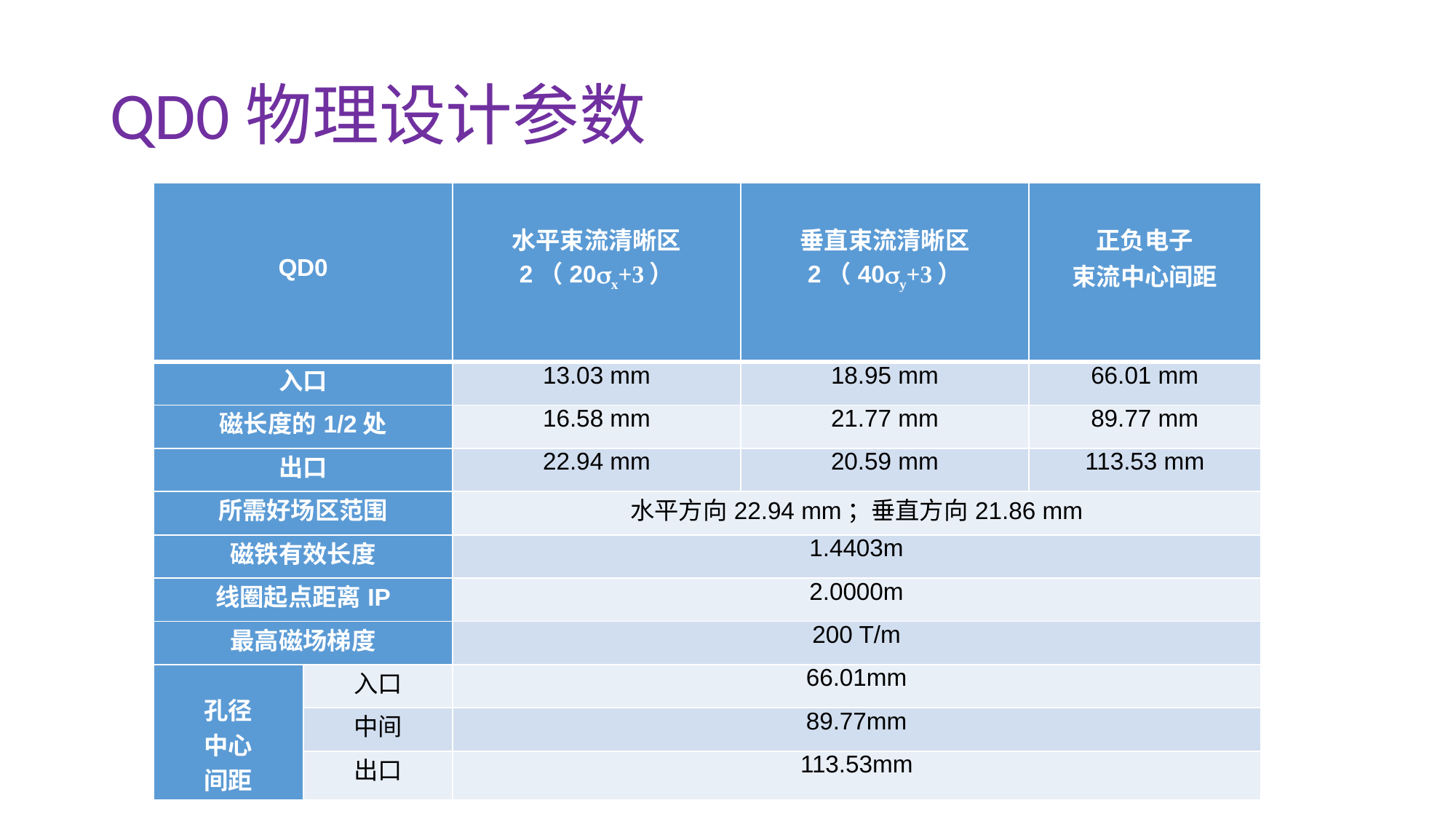

# QD0物理设计参数
| QD0 |  | 水平束流清晰区 2（20σx+3） | 垂直束流清晰区 2（40σy+3） | 正负电子 束流中心间距 |
| --- | --- | --- | --- | --- |
| 入口 |  | 13.03 mm | 18.95 mm | 66.01 mm |
| 磁长度的1/2处 |  | 16.58 mm | 21.77 mm | 89.77 mm |
| 出口 |  | 22.94 mm | 20.59 mm | 113.53 mm |
| 所需好场区范围 |  | 水平方向22.94 mm；垂直方向21.86 mm |  |  |
| 磁铁有效长度 |  | 1.4403m |  |  |
| 线圈起点距离IP |  | 2.0000m |  |  |
| 最高磁场梯度 |  | 200 T/m |  |  |
| 孔径 中心 间距 | 入口 | 66.01mm |  |  |
|  | 中间 | 89.77mm |  |  |
|  | 出口 | 113.53mm |  |  |